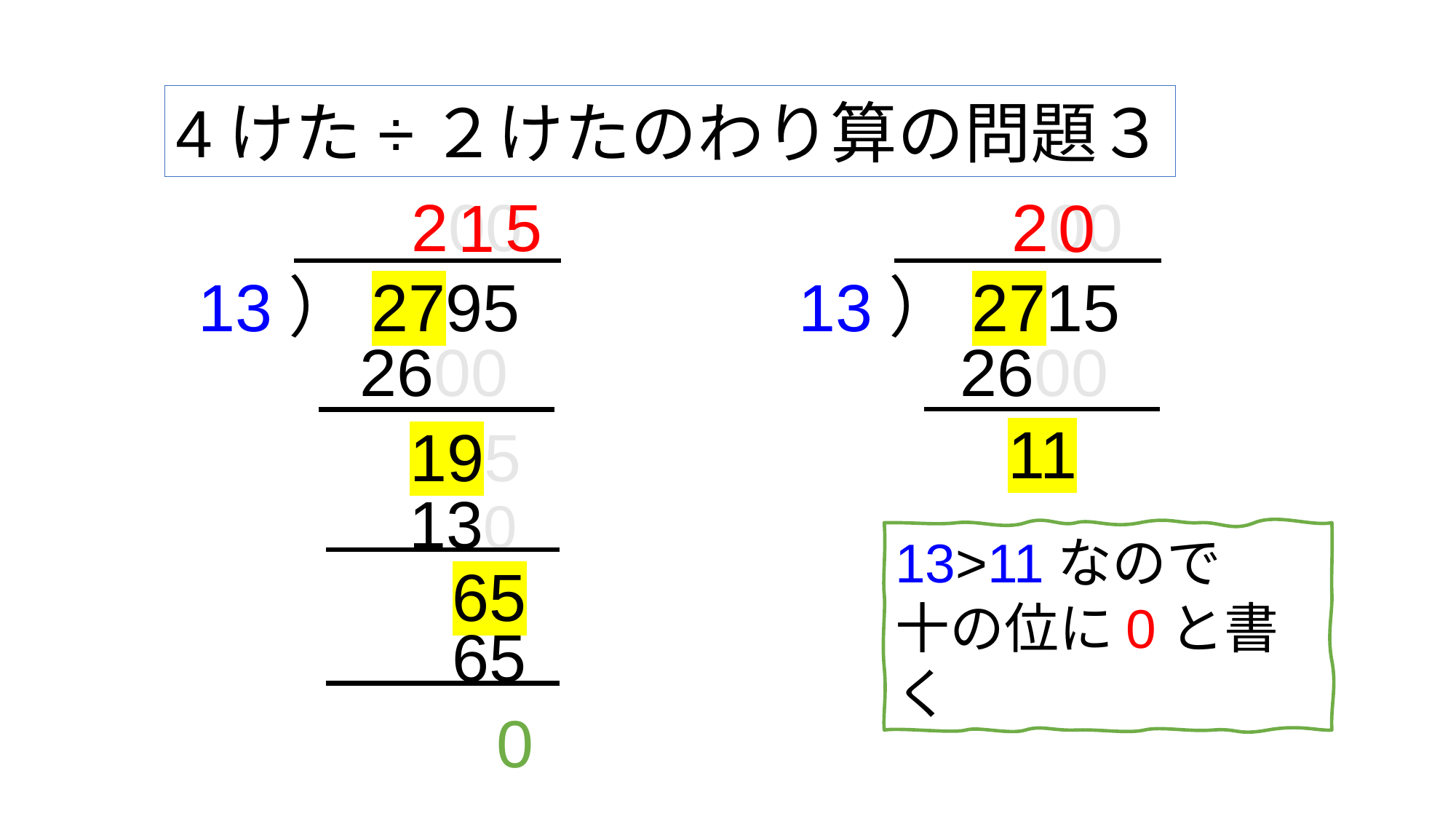

4けた÷２けたのわり算の問題３
200
200
5
1
0
13）2795
13）2715
2600
2600
11
195
130
13>11なので
十の位に0と書く
65
65
0